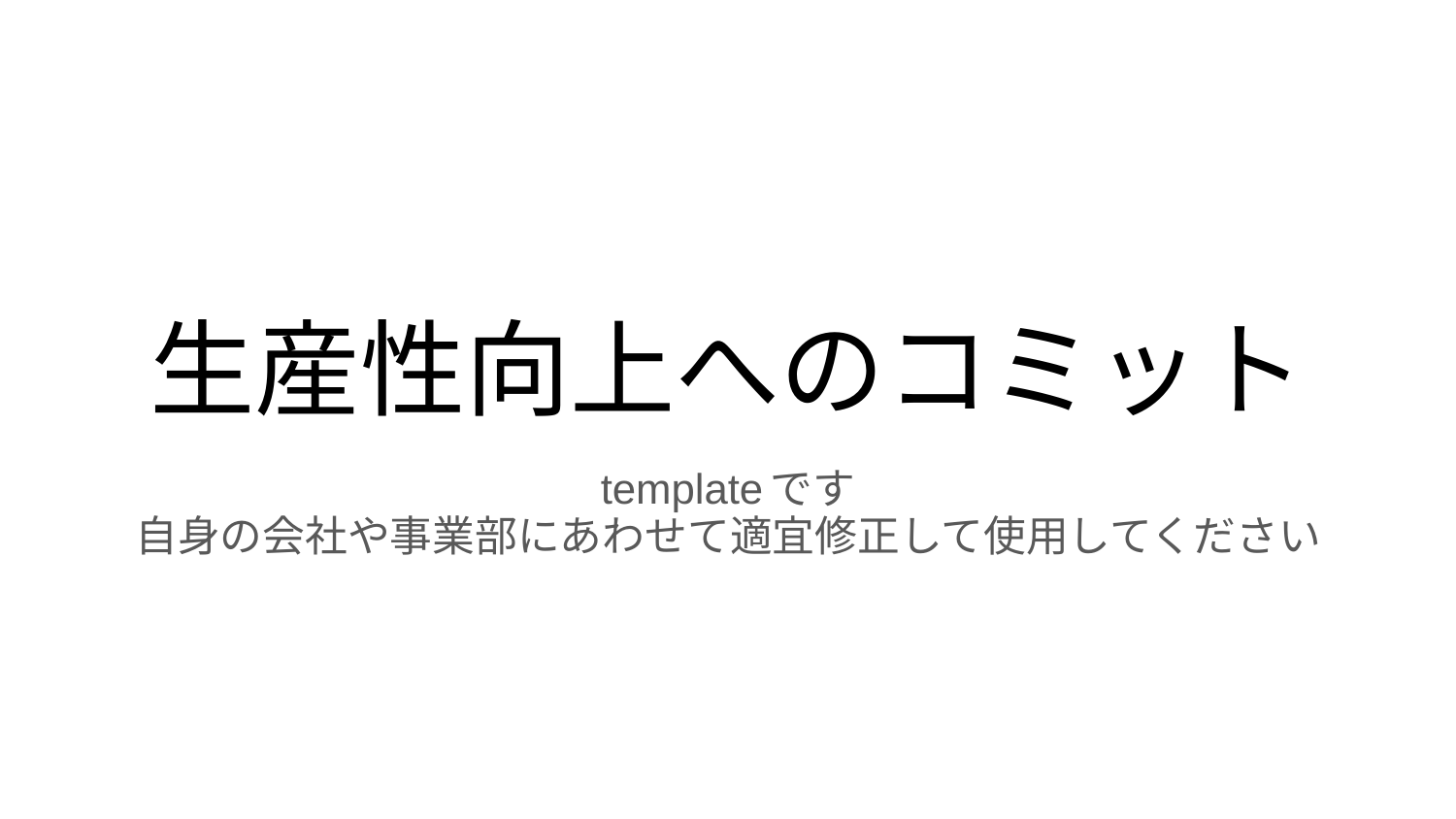

# 生産性向上へのコミット
templateです
自身の会社や事業部にあわせて適宜修正して使用してください